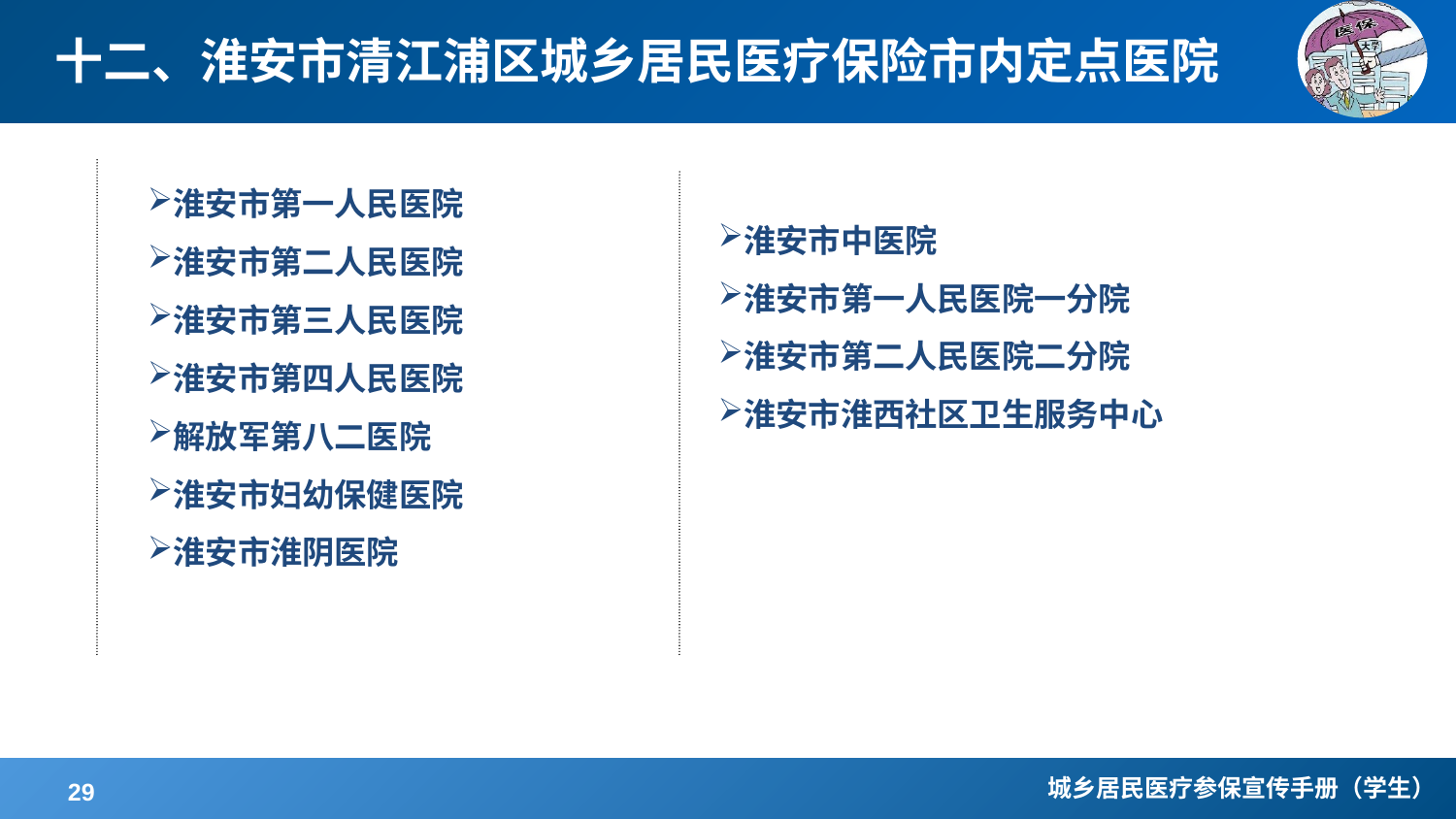

# 十二、淮安市清江浦区城乡居民医疗保险市内定点医院

淮安市第一人民医院
淮安市第二人民医院
淮安市第三人民医院
淮安市第四人民医院
解放军第八二医院
淮安市妇幼保健医院
淮安市淮阴医院

淮安市中医院
淮安市第一人民医院一分院
淮安市第二人民医院二分院
淮安市淮西社区卫生服务中心